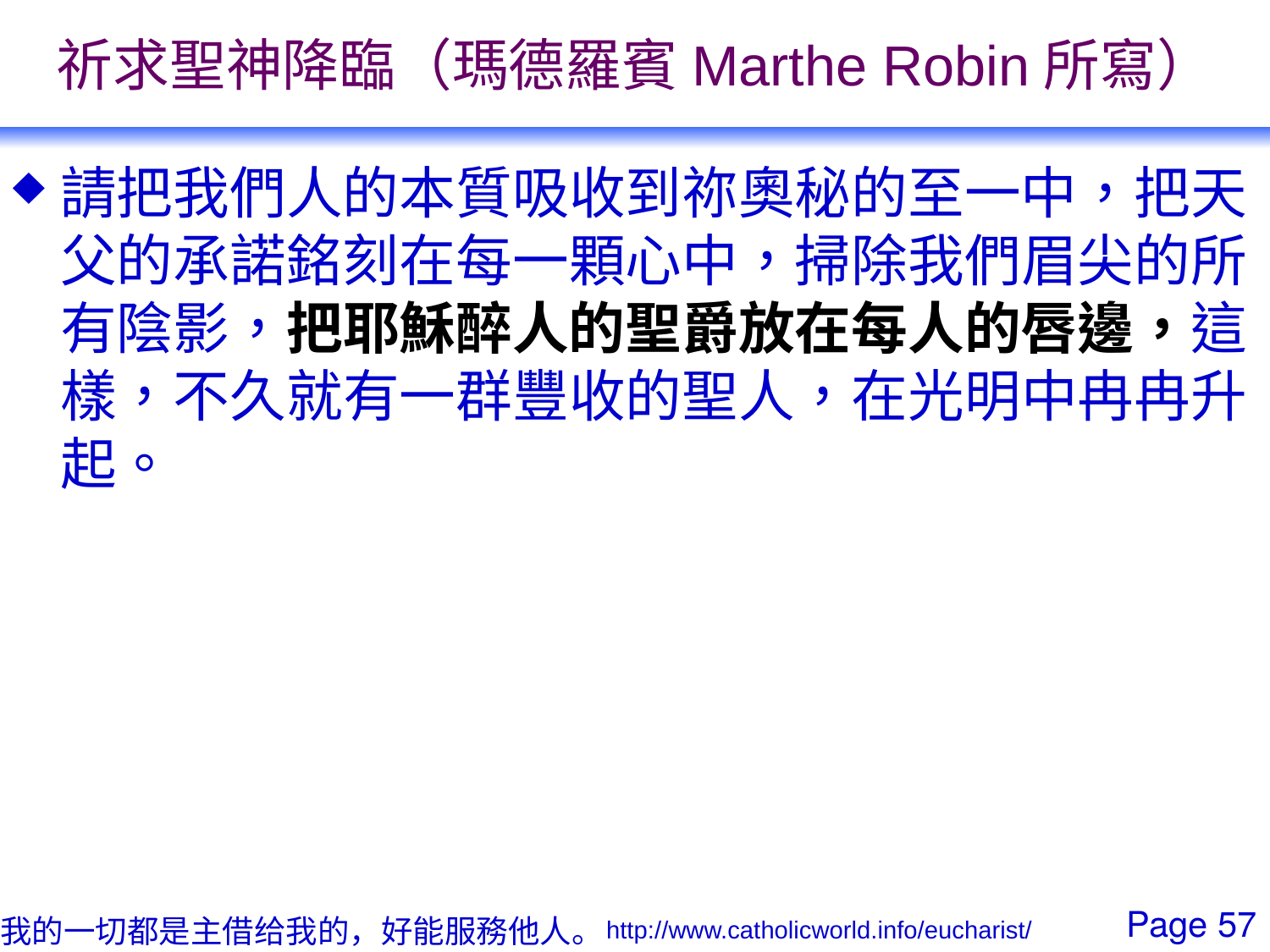

# 祈求聖神降臨（瑪德羅賓Marthe Robin所寫）
請把我們人的本質吸收到祢奧秘的至一中，把天父的承諾銘刻在每一顆心中，掃除我們眉尖的所有陰影，把耶穌醉人的聖爵放在每人的唇邊，這樣，不久就有一群豐收的聖人，在光明中冉冉升起。